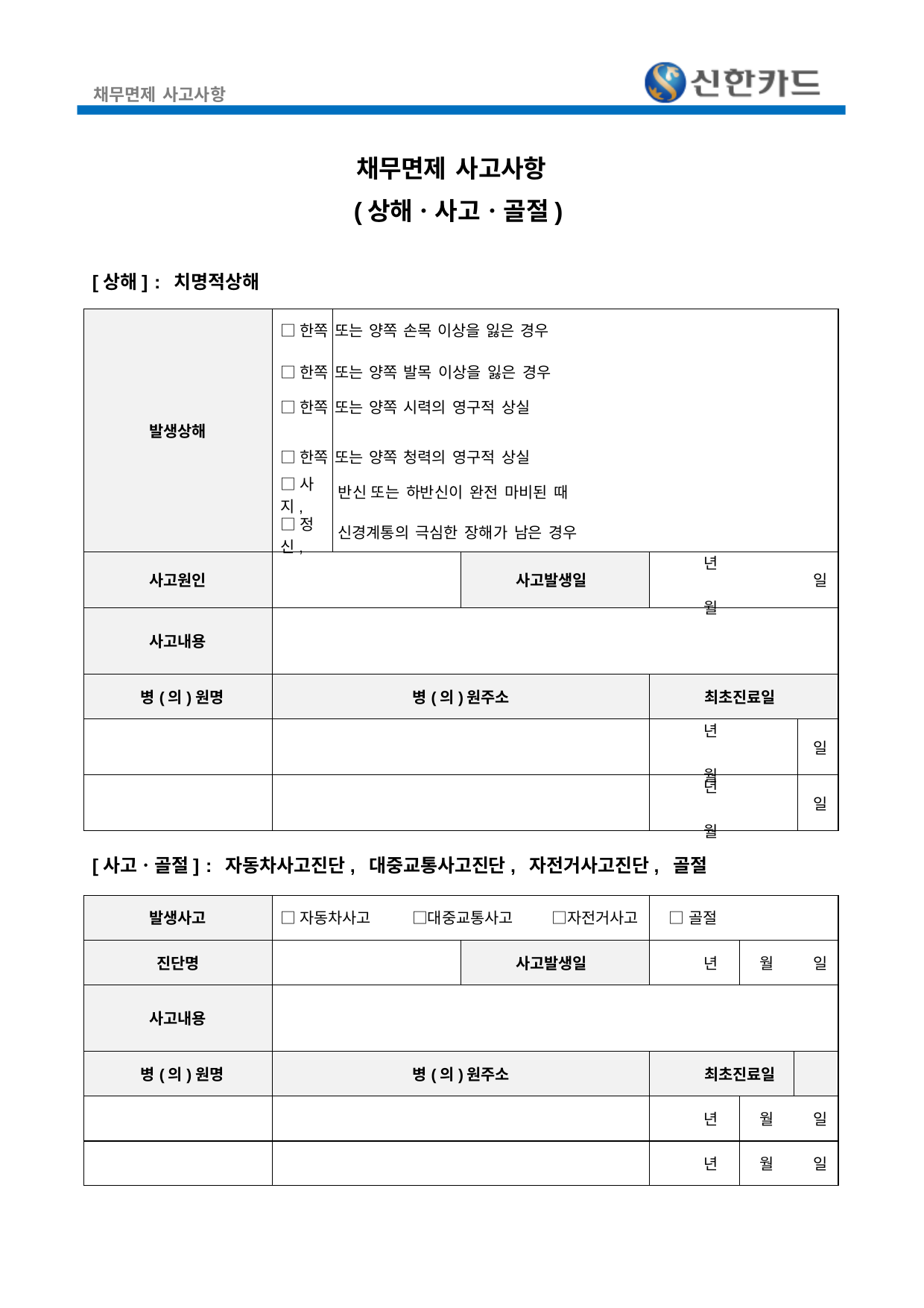

채무면제 사고사항

채무면제 사고사항
(상해ㆍ사고ㆍ골절)

[상해] :  치명적상해
| 발생상해 | □한쪽 | 또는 양쪽 손목 이상을 잃은 경우 |  |  |  |
| --- | --- | --- | --- | --- | --- |
|  | □한쪽 | 또는 양쪽 발목 이상을 잃은 경우 |  |  |  |
|  | □한쪽 | 또는 양쪽 시력의 영구적 상실 |  |  |  |
|  |  |  |  |  |  |
|  | □한쪽 | 또는 양쪽 청력의 영구적 상실 |  |  |  |
|  | □사지, | 반신 또는 하반신이 완전 마비된 때 |  |  |  |
|  | □정신, | 신경계통의 극심한 장해가 남은 경우 |  |  |  |
| 사고원인 |  |  | 사고발생일 | 년 월 | 일 |
| 사고내용 |  |  |  |  |  |
| 병(의)원명 | 병(의)원주소 |  |  | 최초진료일 |  |
|  |  |  |  | 년 월 | 일 |
|  |  |  |  | 년 월 | 일 |
[사고ㆍ골절] :  자동차사고진단,  대중교통사고진단,  자전거사고진단,  골절
| 발생사고 | □자동차사고 □대중교통사고 □자전거사고 |  | □골절 |  |  |
| --- | --- | --- | --- | --- | --- |
| 진단명 |  | 사고발생일 | 년 | 월 | 일 |
| 사고내용 |  |  |  |  |  |
| 병(의)원명 | 병(의)원주소 |  | 최초진료일 |  |  |
|  |  |  | 년 | 월 | 일 |
|  |  |  | 년 | 월 | 일 |